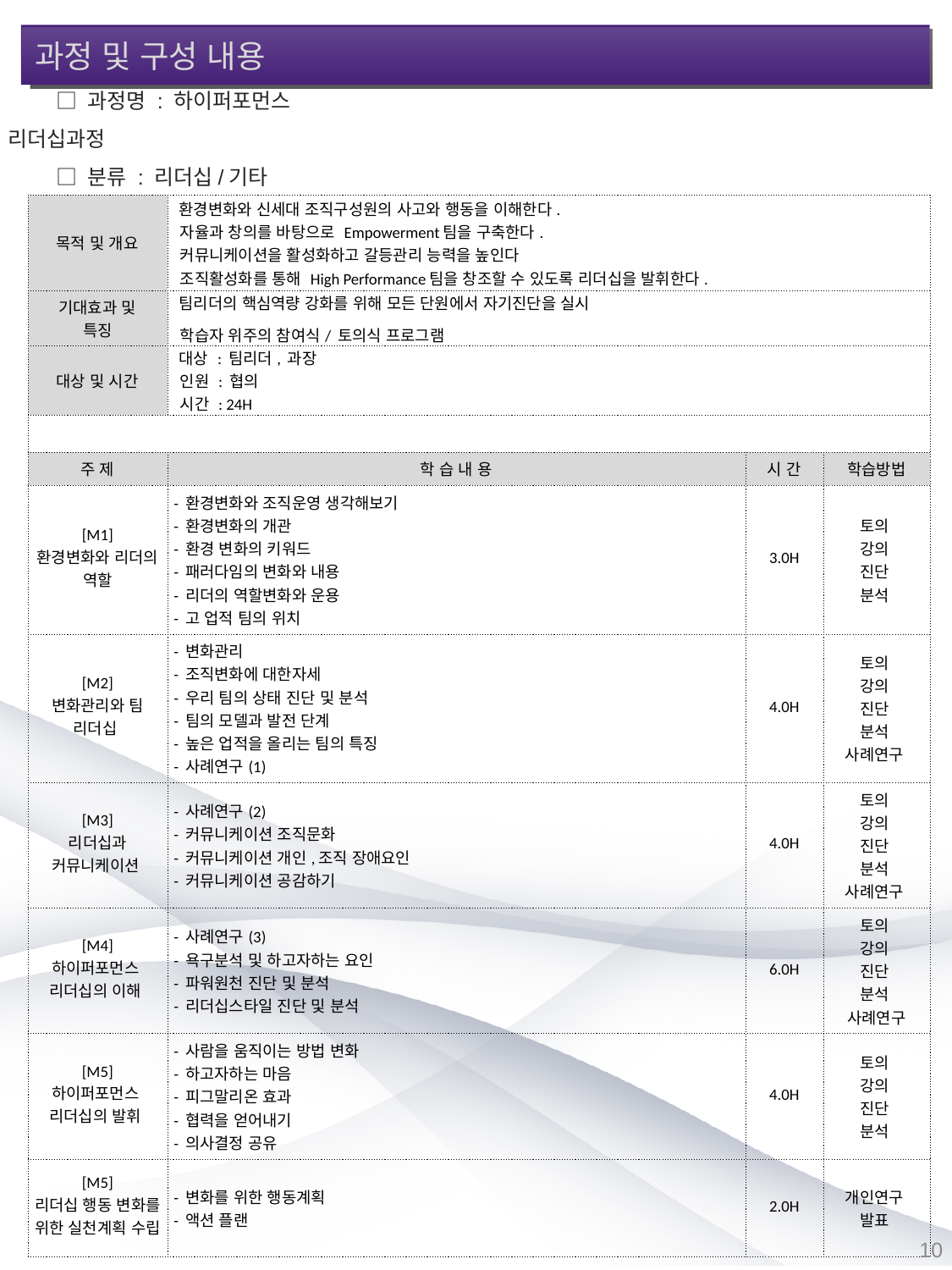

과정 및 구성 내용
□ 과정명 : 하이퍼포먼스 리더십과정
□ 분류 : 리더십/기타
| 목적 및 개요 | 환경변화와 신세대 조직구성원의 사고와 행동을 이해한다. 자율과 창의를 바탕으로 Empowerment팀을 구축한다. 커뮤니케이션을 활성화하고 갈등관리 능력을 높인다 조직활성화를 통해 High Performance팀을 창조할 수 있도록 리더십을 발휘한다. |  |  |
| --- | --- | --- | --- |
| 기대효과 및 특징 | 팀리더의 핵심역량 강화를 위해 모든 단원에서 자기진단을 실시 학습자 위주의 참여식/ 토의식 프로그램 |  |  |
| 대상 및 시간 | 대상 : 팀리더, 과장 인원 : 협의 시간 : 24H |  |  |
|  |  |  |  |
| 주 제 | 학 습 내 용 | 시 간 | 학습방법 |
| [M1] 환경변화와 리더의 역할 | - 환경변화와 조직운영 생각해보기 - 환경변화의 개관 - 환경 변화의 키워드 - 패러다임의 변화와 내용 - 리더의 역할변화와 운용 - 고 업적 팀의 위치 | 3.0H | 토의 강의 진단 분석 |
| [M2] 변화관리와 팀 리더십 | - 변화관리 - 조직변화에 대한자세 - 우리 팀의 상태 진단 및 분석 - 팀의 모델과 발전 단계 - 높은 업적을 올리는 팀의 특징 - 사례연구(1) | 4.0H | 토의 강의 진단 분석 사례연구 |
| [M3] 리더십과 커뮤니케이션 | - 사례연구(2) - 커뮤니케이션 조직문화 - 커뮤니케이션 개인,조직 장애요인 - 커뮤니케이션 공감하기 | 4.0H | 토의 강의 진단 분석 사례연구 |
| [M4] 하이퍼포먼스 리더십의 이해 | - 사례연구(3) - 욕구분석 및 하고자하는 요인 - 파워원천 진단 및 분석 - 리더십스타일 진단 및 분석 | 6.0H | 토의 강의 진단 분석 사례연구 |
| [M5] 하이퍼포먼스 리더십의 발휘 | - 사람을 움직이는 방법 변화 - 하고자하는 마음 - 피그말리온 효과 - 협력을 얻어내기 - 의사결정 공유 | 4.0H | 토의 강의 진단 분석 |
| [M5] 리더십 행동 변화를 위한 실천계획 수립 | - 변화를 위한 행동계획 - 액션 플랜 | 2.0H | 개인연구 발표 |
10